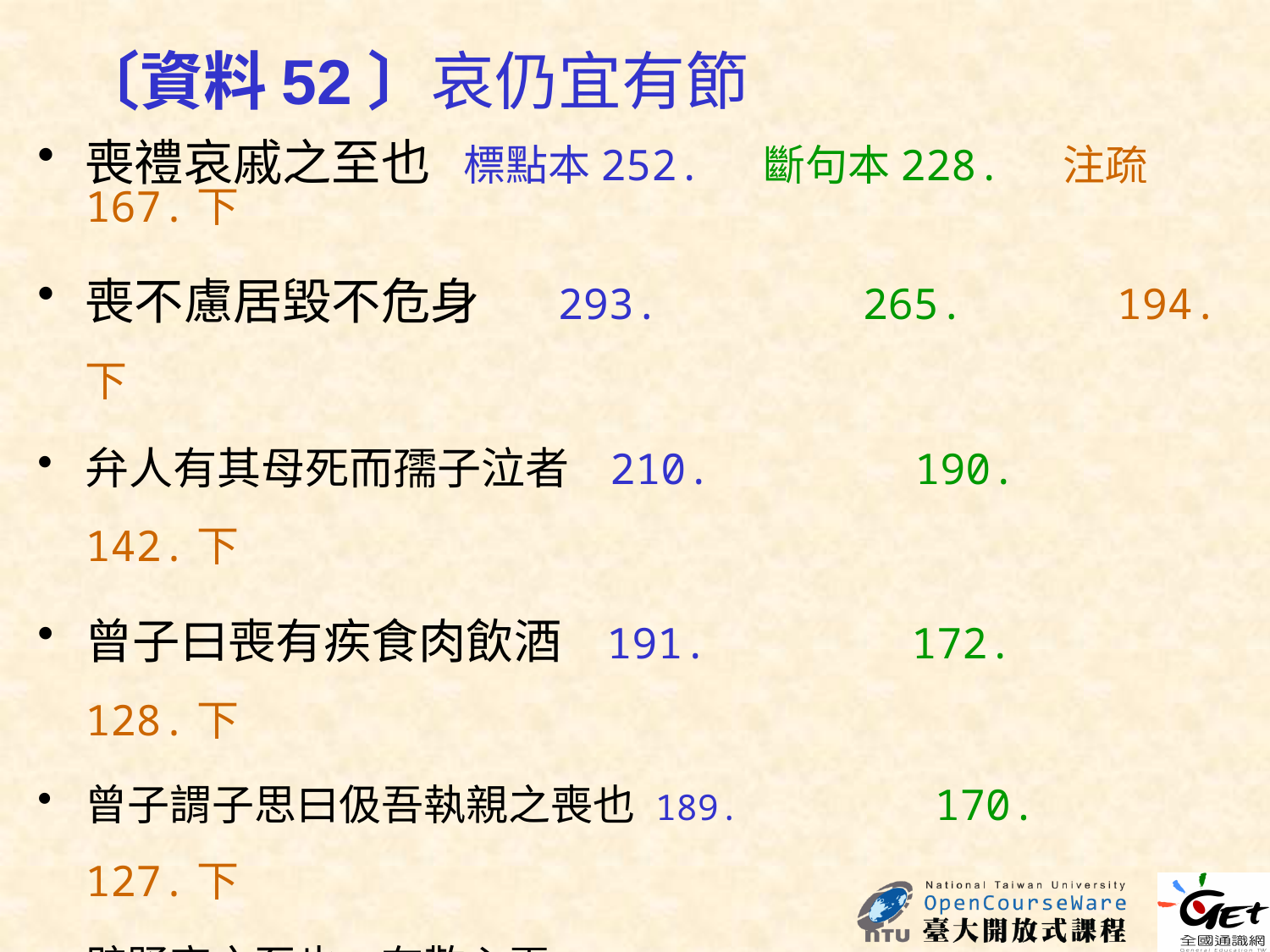

〔資料52〕哀仍宜有節
喪禮哀戚之至也   標點本252.  斷句本228.  注疏167.下
喪不慮居毀不危身      293.        265.      194.下
弁人有其母死而孺子泣者   210.        190.      142.下
曾子曰喪有疾食肉飲酒   191.        172.      128.下
曾子謂子思曰伋吾執親之喪也 189.        170.      127.下
辟踊哀之至也…有敬心焉   256.257.      232.233. 169.下170.上
居喪之禮…處於內   　 75.76.     68.69.      54.上
三日而食…以節制者也  1470.       1340.    1033.上